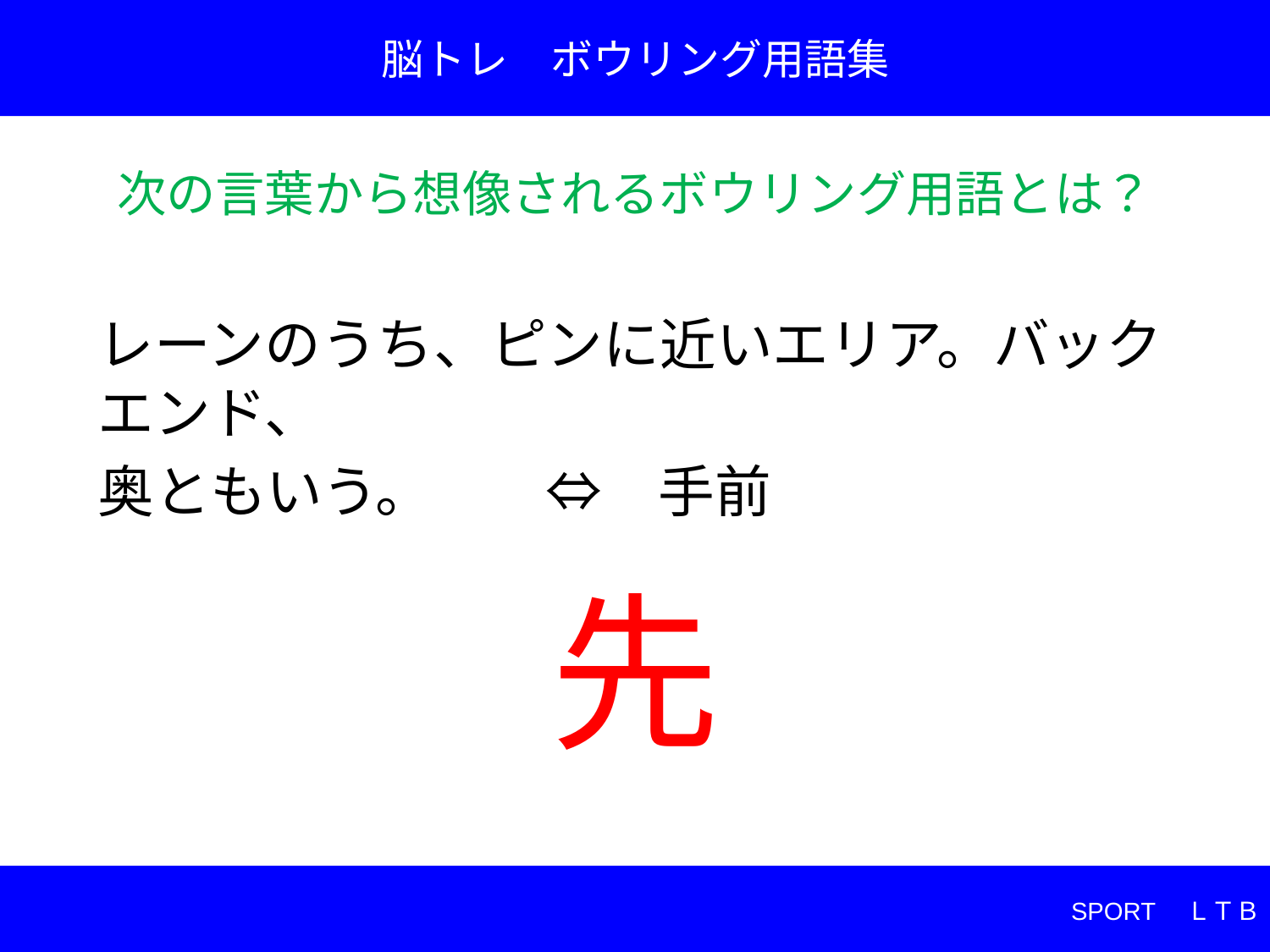

脳トレ　ボウリング用語集
次の言葉から想像されるボウリング用語とは？
レーンのうち、ピンに近いエリア。バックエンド、
奥ともいう。　　⇔　手前
# 先
SPORT　ＬＴＢ